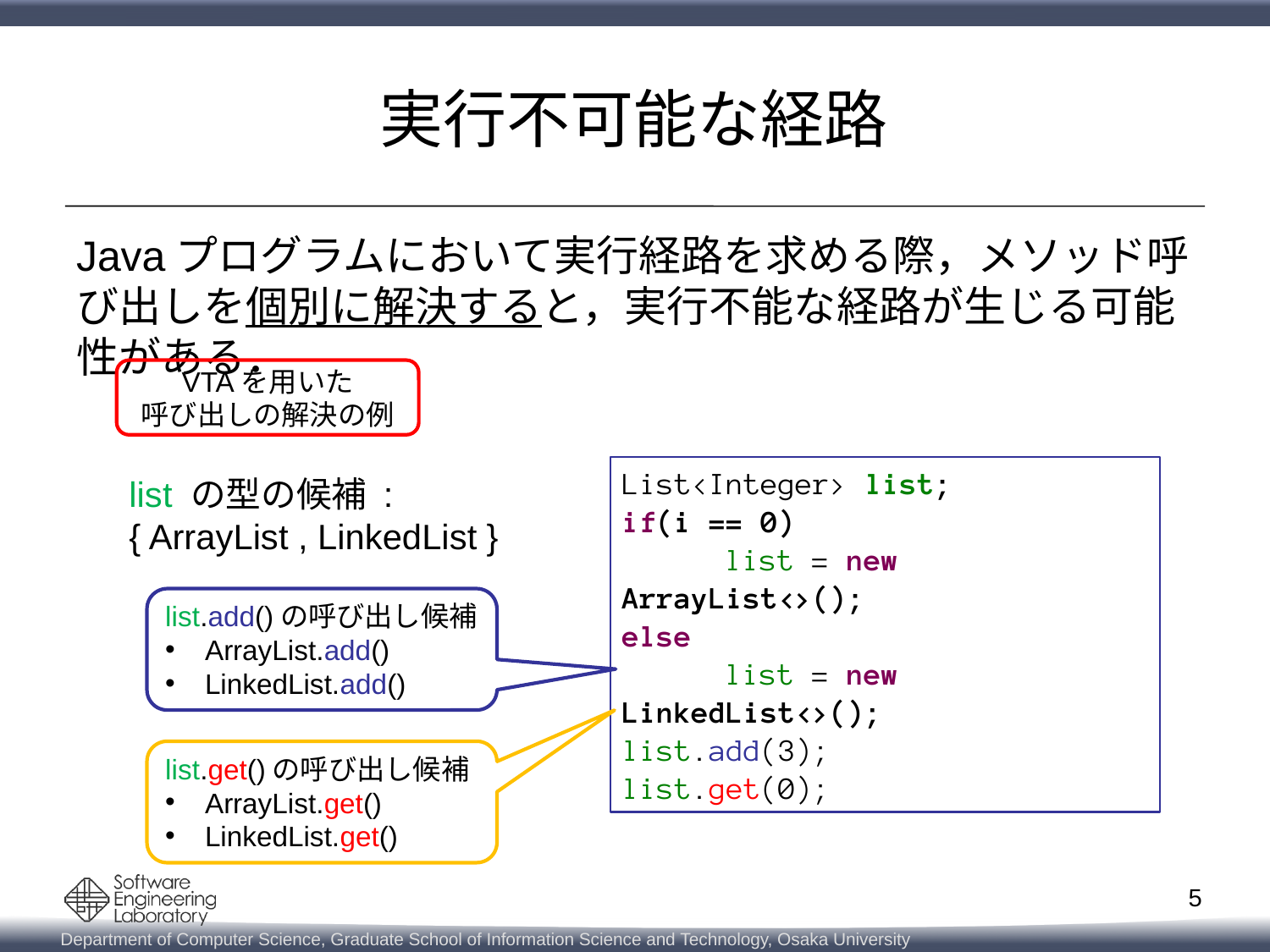

# 実行不可能な経路
Javaプログラムにおいて実行経路を求める際，メソッド呼び出しを個別に解決すると，実行不能な経路が生じる可能性がある．
VTAを用いた
呼び出しの解決の例
List<Integer> list;
if(i == 0)
　　　list = new ArrayList<>();
else
　　　list = new LinkedList<>();
list.add(3);
list.get(0);
list の型の候補 :
{ ArrayList , LinkedList }
list.add()の呼び出し候補
ArrayList.add()
LinkedList.add()
list.get()の呼び出し候補
ArrayList.get()
LinkedList.get()
5